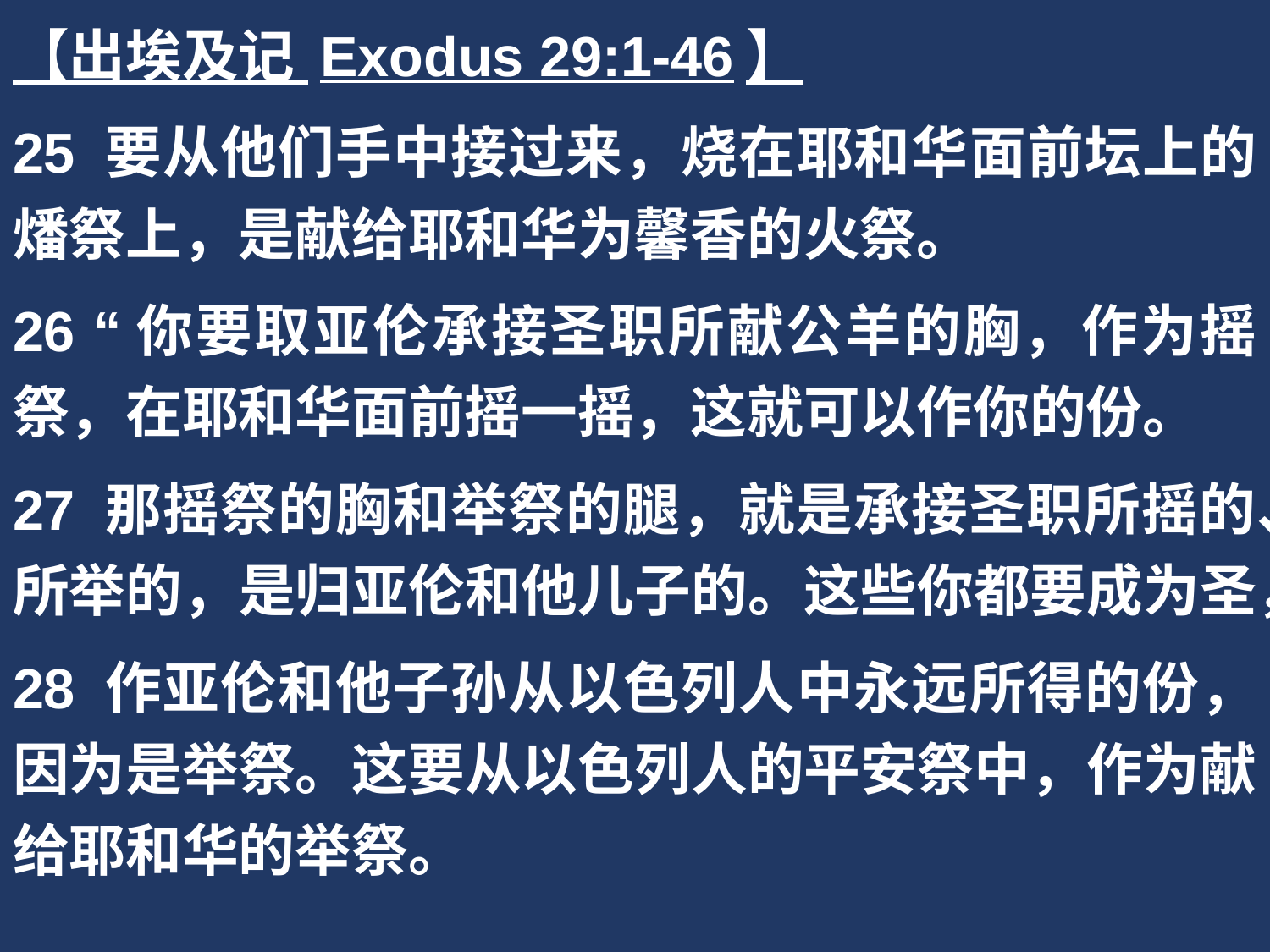

【出埃及记 Exodus 29:1-46】
25 要从他们手中接过来，烧在耶和华面前坛上的燔祭上，是献给耶和华为馨香的火祭。
26 “你要取亚伦承接圣职所献公羊的胸，作为摇祭，在耶和华面前摇一摇，这就可以作你的份。
27 那摇祭的胸和举祭的腿，就是承接圣职所摇的、所举的，是归亚伦和他儿子的。这些你都要成为圣，
28 作亚伦和他子孙从以色列人中永远所得的份，因为是举祭。这要从以色列人的平安祭中，作为献给耶和华的举祭。